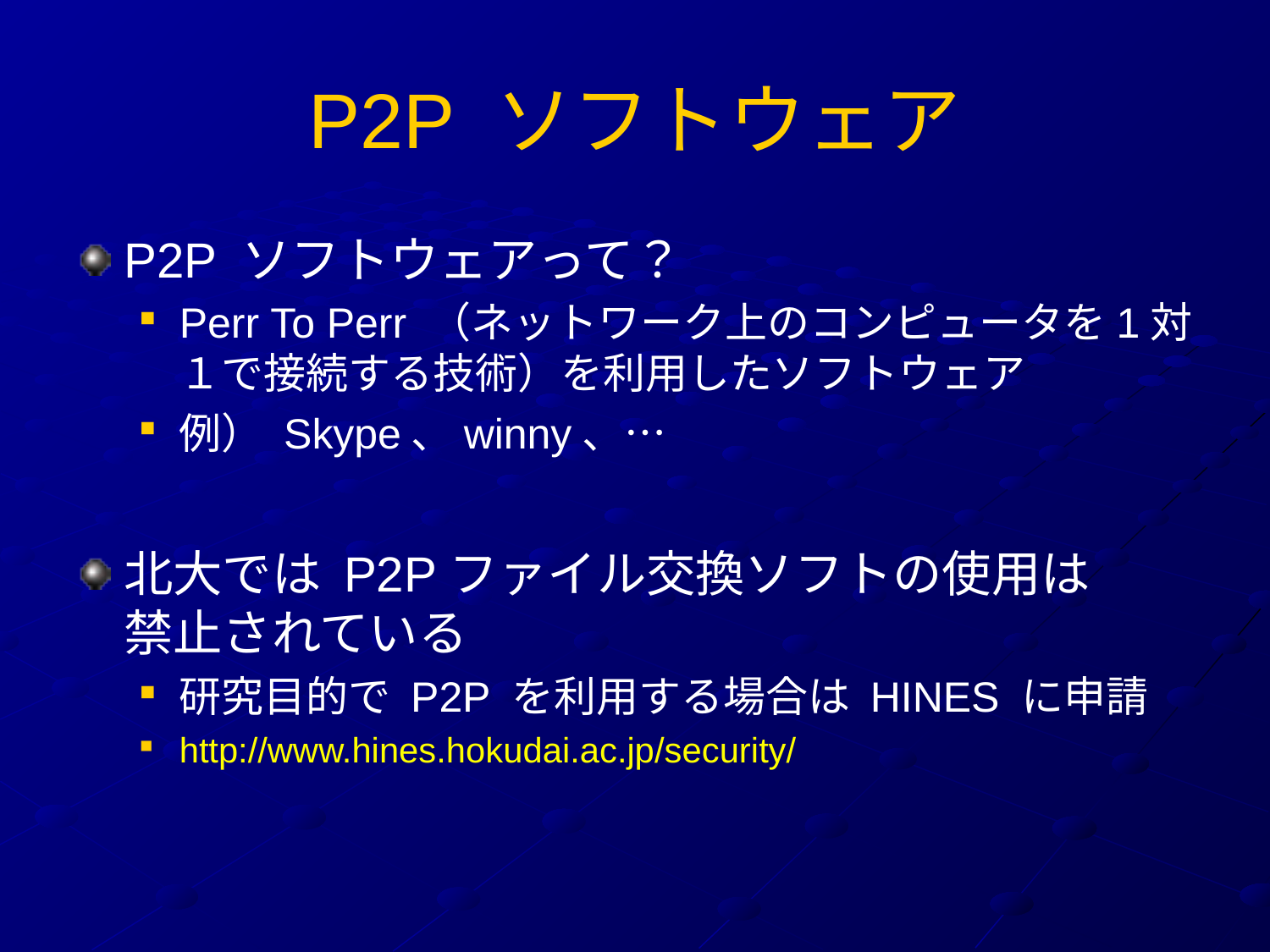

# P2P ソフトウェア
P2P ソフトウェアって？
Perr To Perr （ネットワーク上のコンピュータを1対１で接続する技術）を利用したソフトウェア
例） Skype、winny、…

北大では P2Pファイル交換ソフトの使用は
禁止されている
研究目的で P2P を利用する場合は HINES に申請
http://www.hines.hokudai.ac.jp/security/